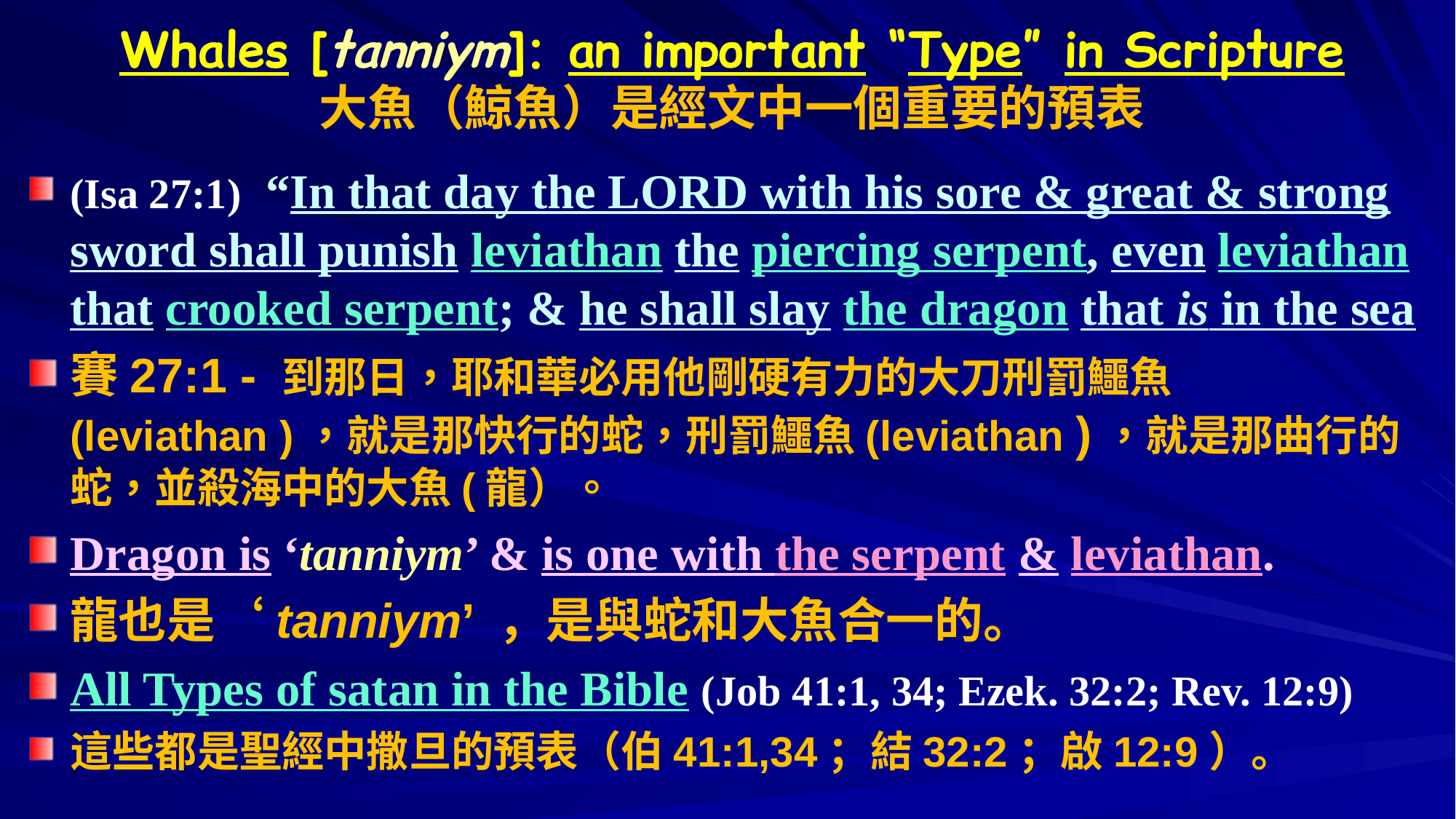

# Whales [tanniym]: an important “Type” in Scripture 大魚（鯨魚）是經文中一個重要的預表
(Isa 27:1)  “In that day the LORD with his sore & great & strong sword shall punish leviathan the piercing serpent, even leviathan that crooked serpent; & he shall slay the dragon that is in the sea
賽27:1 - 到那日，耶和華必用他剛硬有力的大刀刑罰鱷魚(leviathan )，就是那快行的蛇，刑罰鱷魚(leviathan )，就是那曲行的蛇，並殺海中的大魚(龍）。
Dragon is ‘tanniym’ & is one with the serpent & leviathan.
龍也是‘tanniym’ ，是與蛇和大魚合一的。
All Types of satan in the Bible (Job 41:1, 34; Ezek. 32:2; Rev. 12:9)
這些都是聖經中撒旦的預表（伯41:1,34；結32:2；啟12:9）。